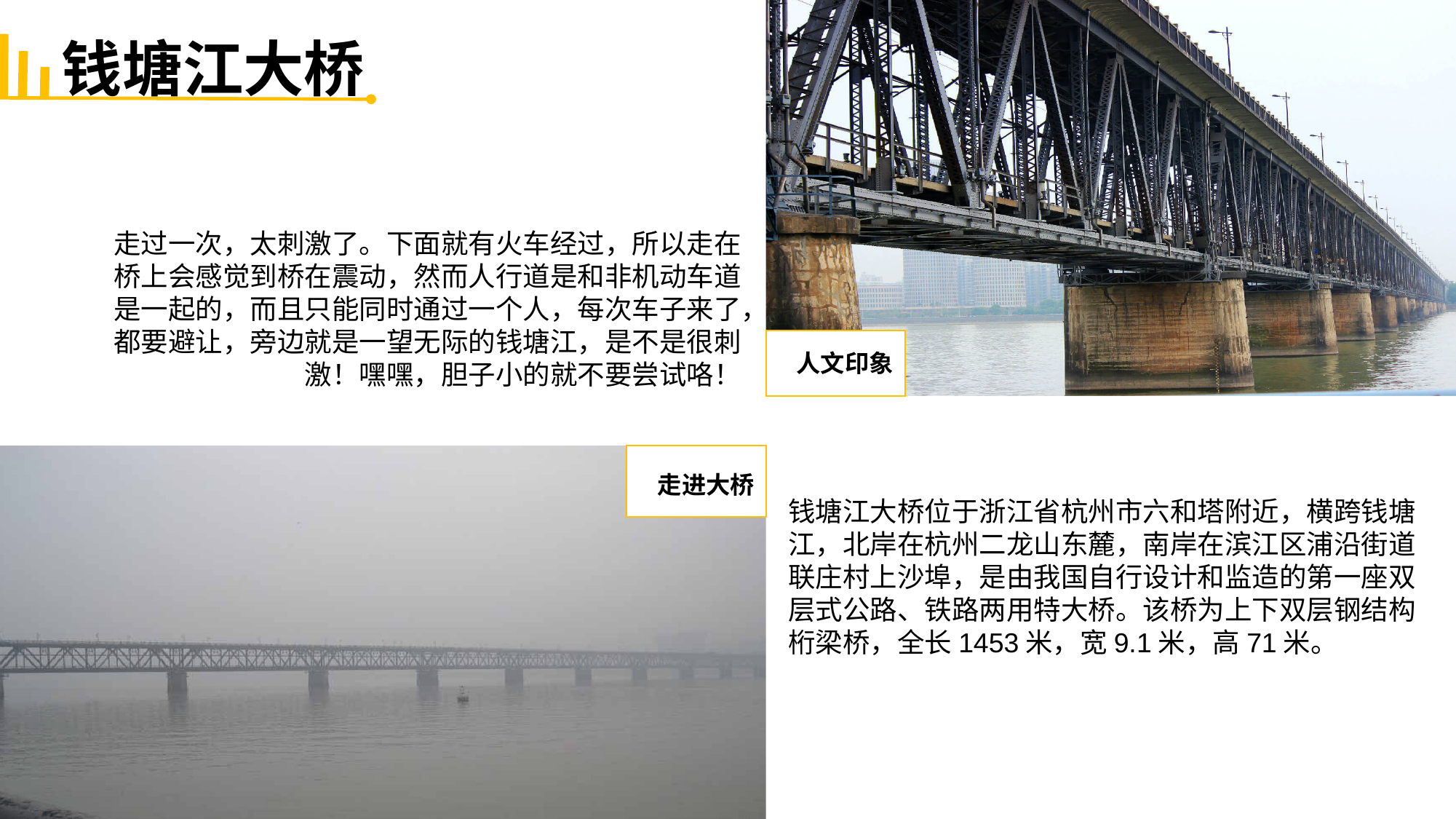

钱塘江大桥
走过一次，太刺激了。下面就有火车经过，所以走在桥上会感觉到桥在震动，然而人行道是和非机动车道是一起的，而且只能同时通过一个人，每次车子来了，都要避让，旁边就是一望无际的钱塘江，是不是很刺激！嘿嘿，胆子小的就不要尝试咯！

人文印象

走进大桥
钱塘江大桥位于浙江省杭州市六和塔附近，横跨钱塘江，北岸在杭州二龙山东麓，南岸在滨江区浦沿街道联庄村上沙埠，是由我国自行设计和监造的第一座双层式公路、铁路两用特大桥。该桥为上下双层钢结构桁梁桥，全长1453米，宽9.1米，高71米。